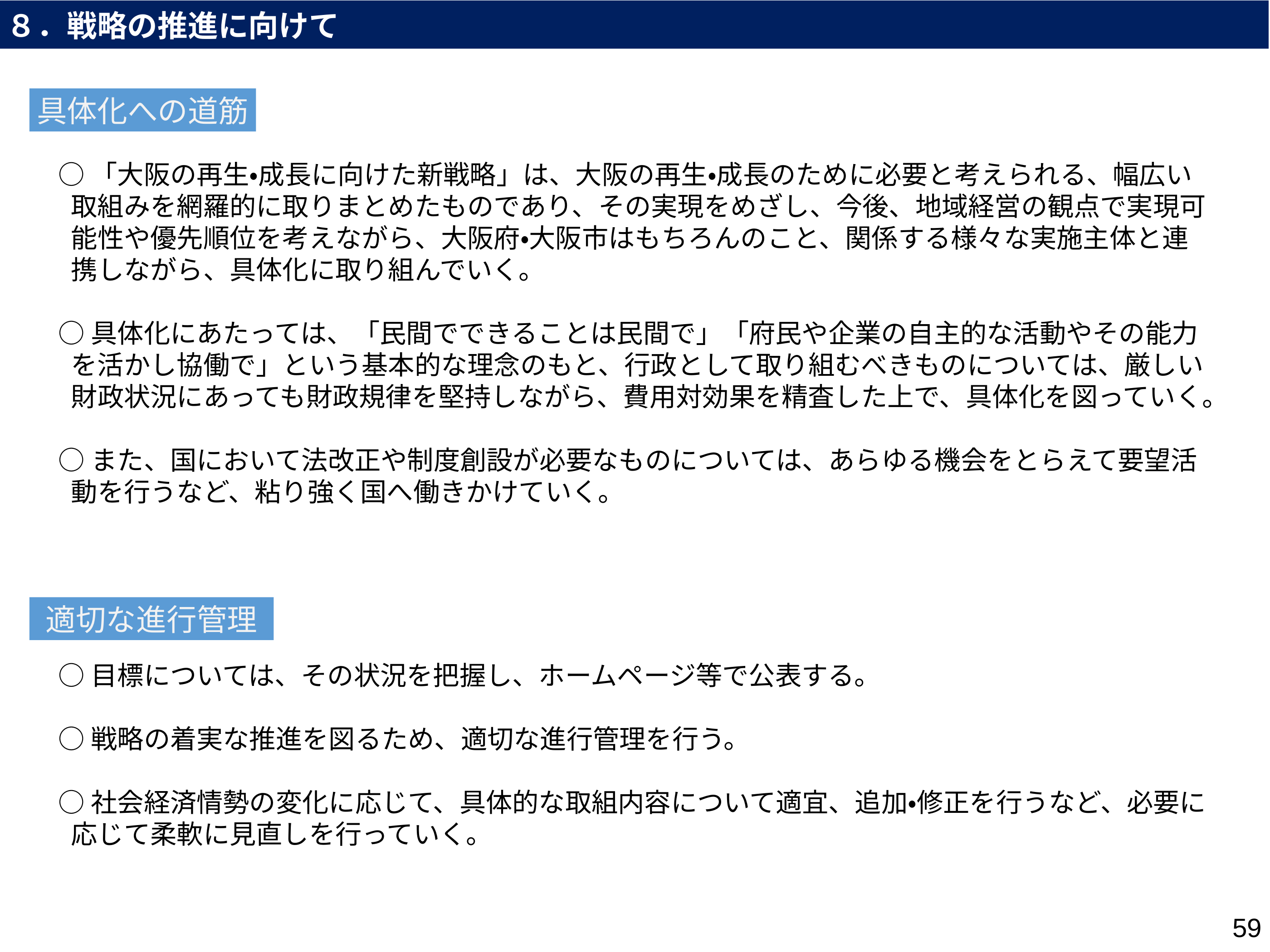

８．戦略の推進に向けて
具体化への道筋
○「大阪の再生・成長に向けた新戦略」は、大阪の再生・成長のために必要と考えられる、幅広い取組みを網羅的に取りまとめたものであり、その実現をめざし、今後、地域経営の観点で実現可能性や優先順位を考えながら、大阪府・大阪市はもちろんのこと、関係する様々な実施主体と連携しながら、具体化に取り組んでいく。

○具体化にあたっては、「民間でできることは民間で」「府民や企業の自主的な活動やその能力を活かし協働で」という基本的な理念のもと、行政として取り組むべきものについては、厳しい財政状況にあっても財政規律を堅持しながら、費用対効果を精査した上で、具体化を図っていく。

○また、国において法改正や制度創設が必要なものについては、あらゆる機会をとらえて要望活動を行うなど、粘り強く国へ働きかけていく。
適切な進行管理
○目標については、その状況を把握し、ホームページ等で公表する。

○戦略の着実な推進を図るため、適切な進行管理を行う。

○社会経済情勢の変化に応じて、具体的な取組内容について適宜、追加・修正を行うなど、必要に応じて柔軟に見直しを行っていく。
59